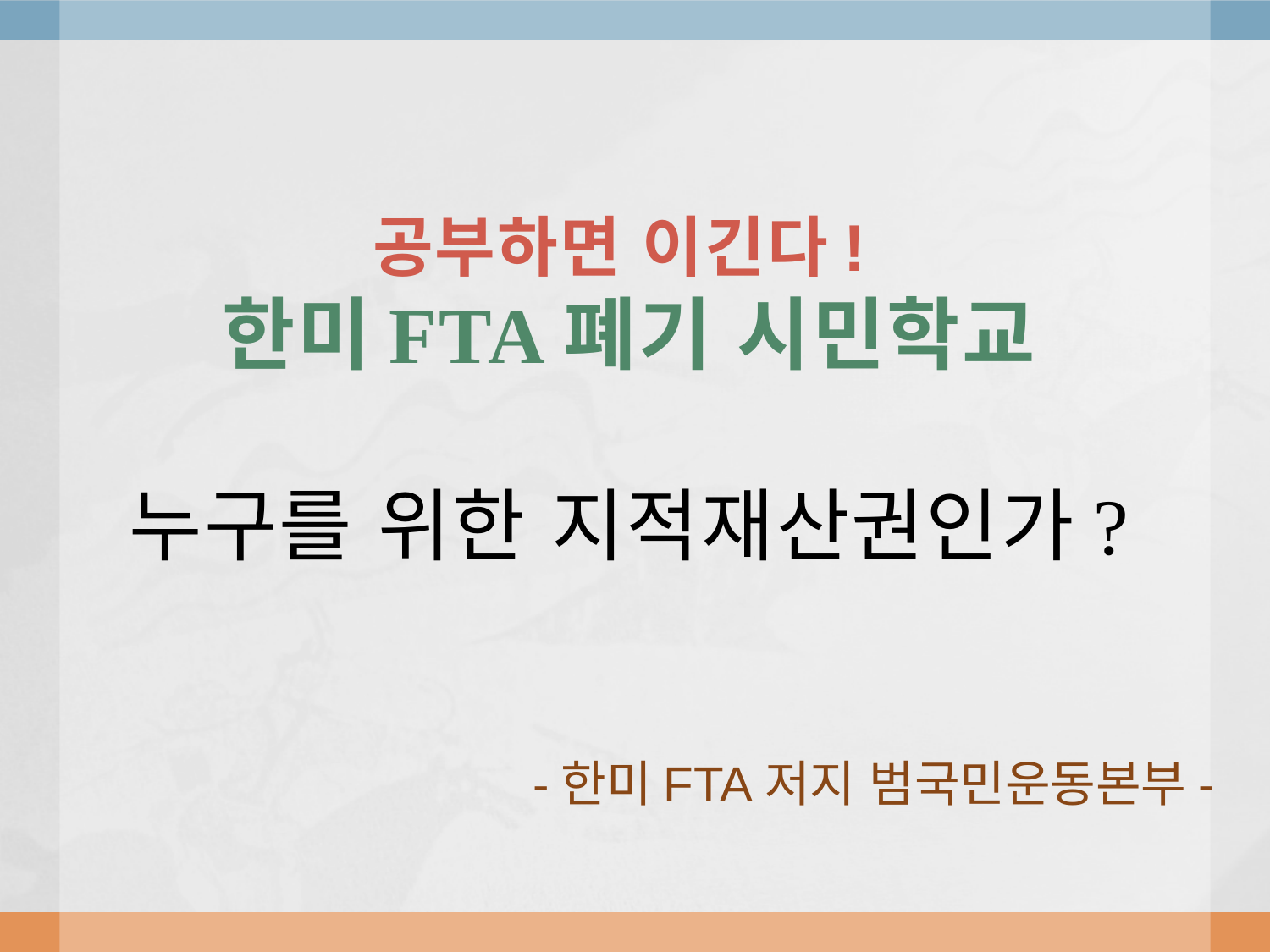

# 공부하면 이긴다! 한미FTA폐기 시민학교 누구를 위한 지적재산권인가?
-한미FTA저지 범국민운동본부-